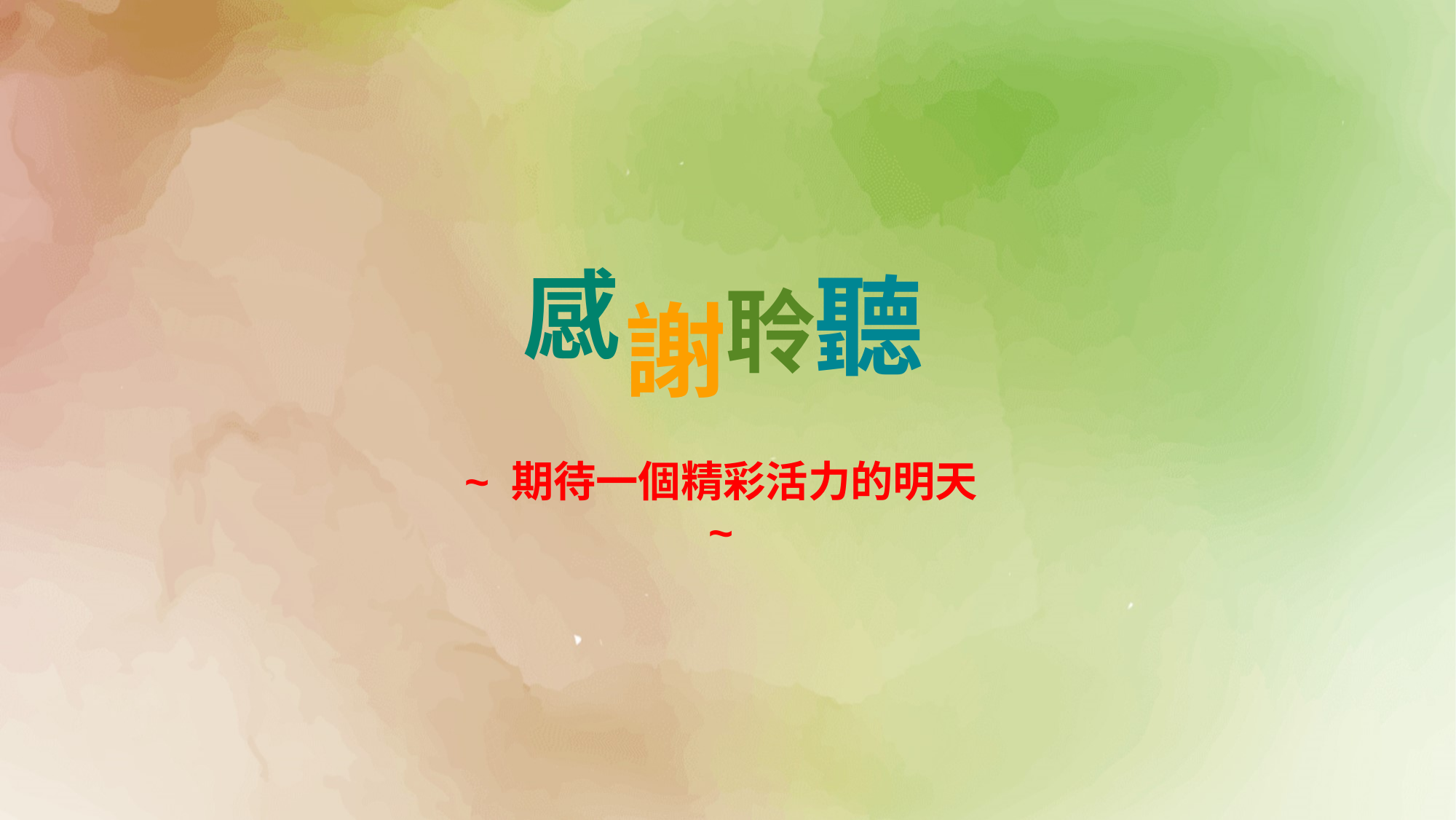

感
聽
聆
謝
~ 期待一個精彩活力的明天 ~